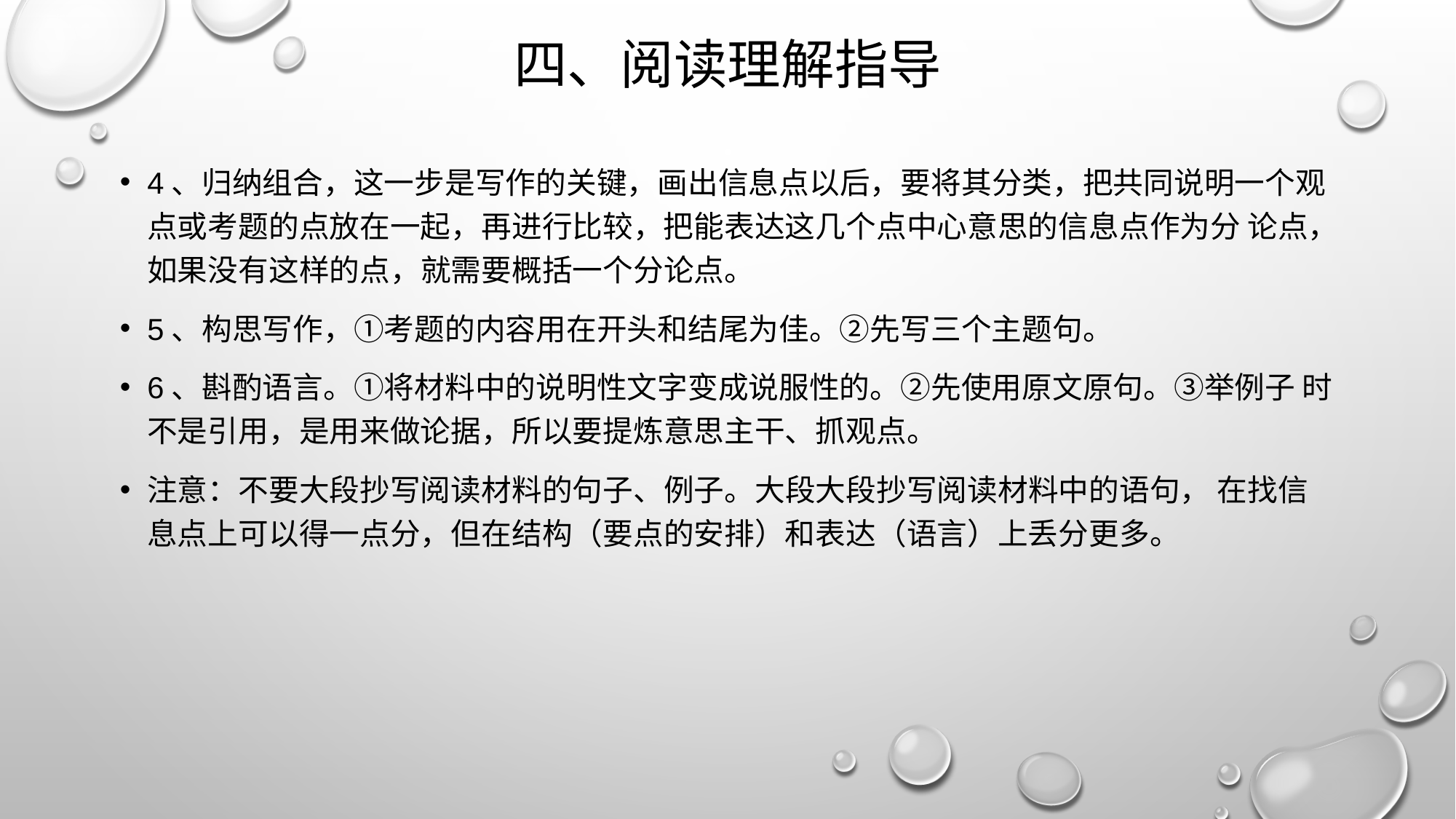

# 四、阅读理解指导
4、归纳组合，这一步是写作的关键，画出信息点以后，要将其分类，把共同说明一个观点或考题的点放在一起，再进行比较，把能表达这几个点中心意思的信息点作为分 论点，如果没有这样的点，就需要概括一个分论点。
5、构思写作，①考题的内容用在开头和结尾为佳。②先写三个主题句。
6、斟酌语言。①将材料中的说明性文字变成说服性的。②先使用原文原句。③举例子 时不是引用，是用来做论据，所以要提炼意思主干、抓观点。
注意：不要大段抄写阅读材料的句子、例子。大段大段抄写阅读材料中的语句， 在找信息点上可以得一点分，但在结构（要点的安排）和表达（语言）上丢分更多。